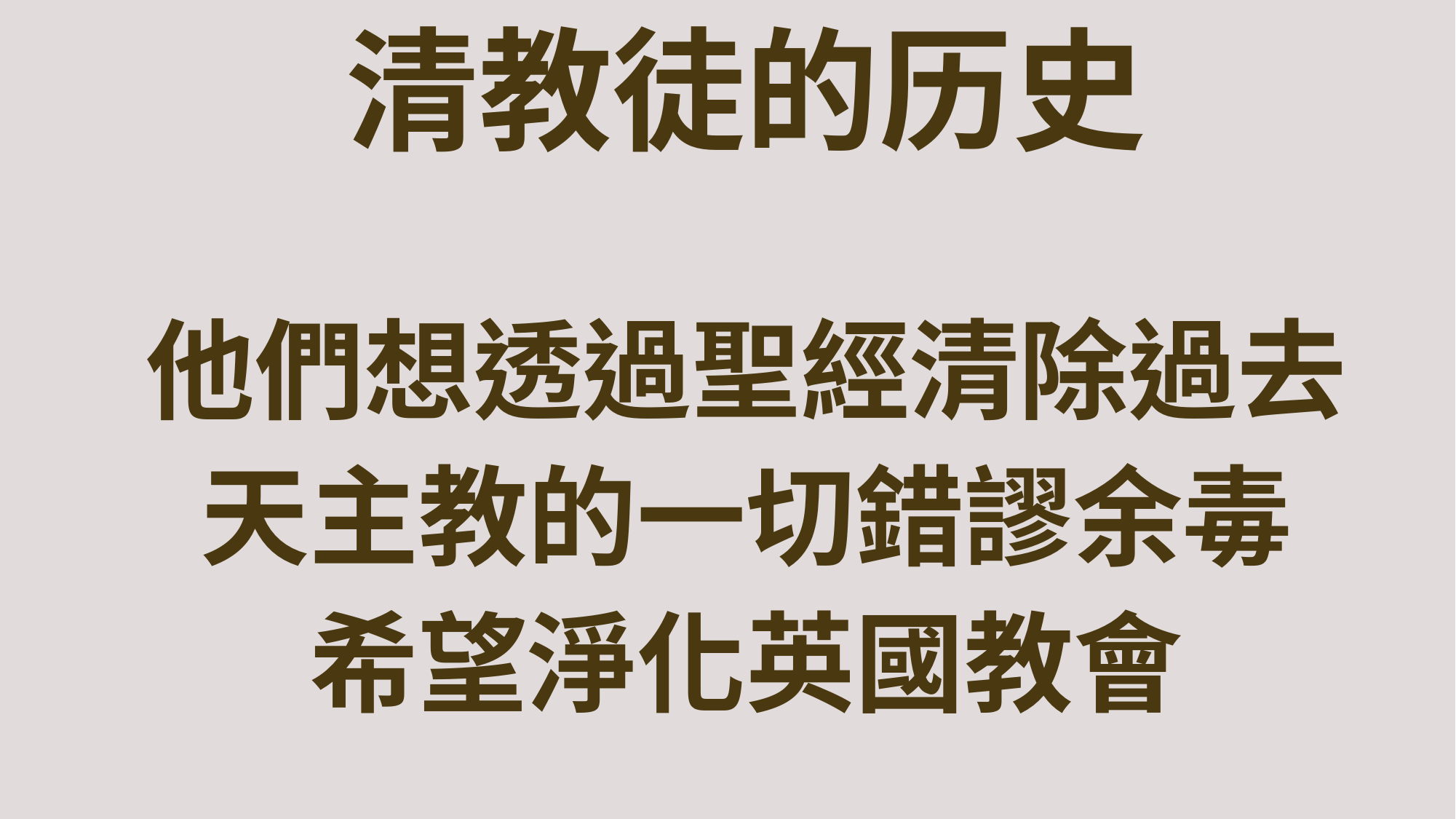

清教徒的历史
他們想透過聖經清除過去
天主教的一切錯謬余毒
希望淨化英國教會